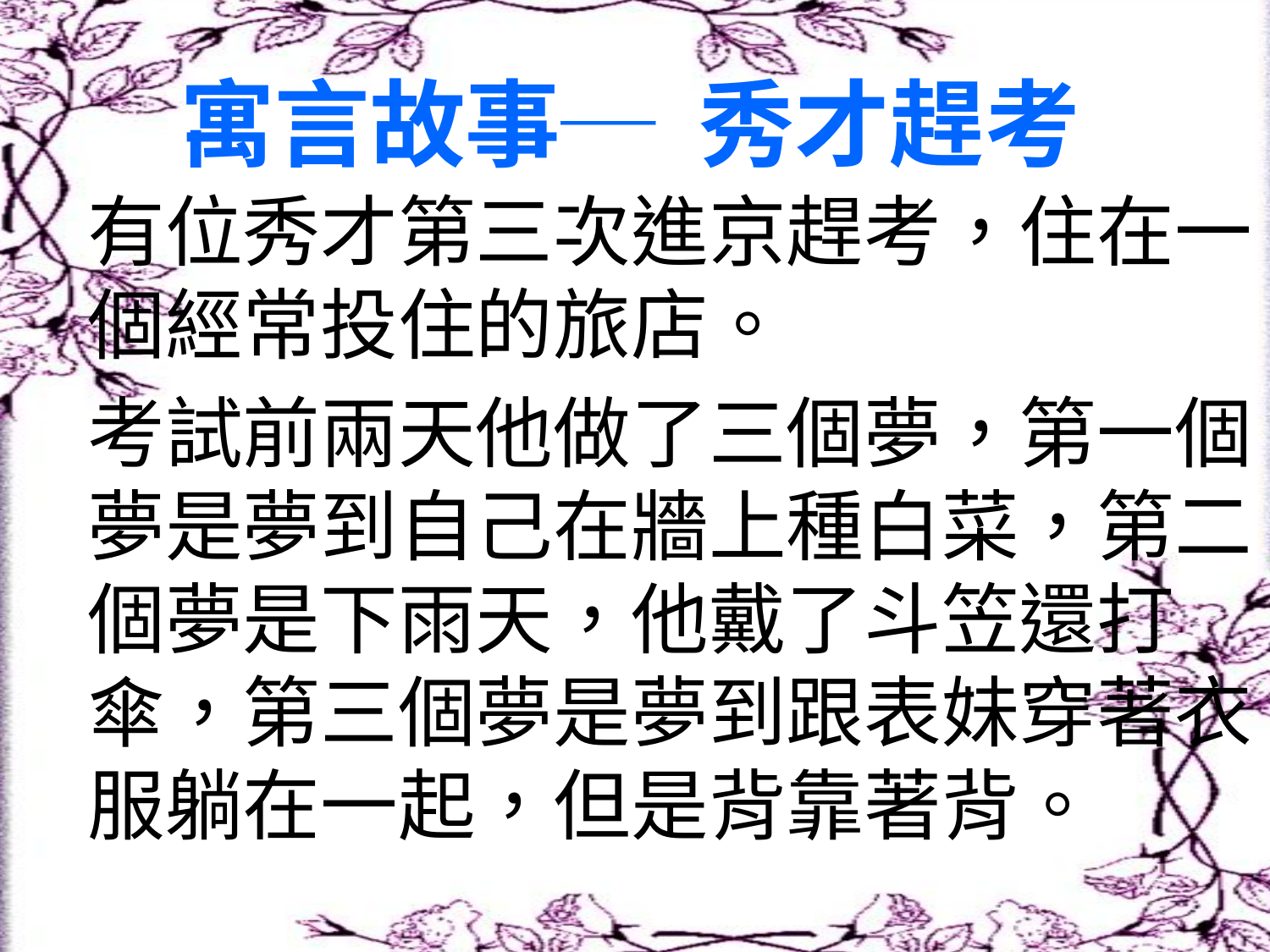

# 寓言故事─  秀才趕考
有位秀才第三次進京趕考，住在一個經常投住的旅店。
考試前兩天他做了三個夢，第一個夢是夢到自己在牆上種白菜，第二個夢是下雨天，他戴了斗笠還打傘，第三個夢是夢到跟表妹穿著衣服躺在一起，但是背靠著背。